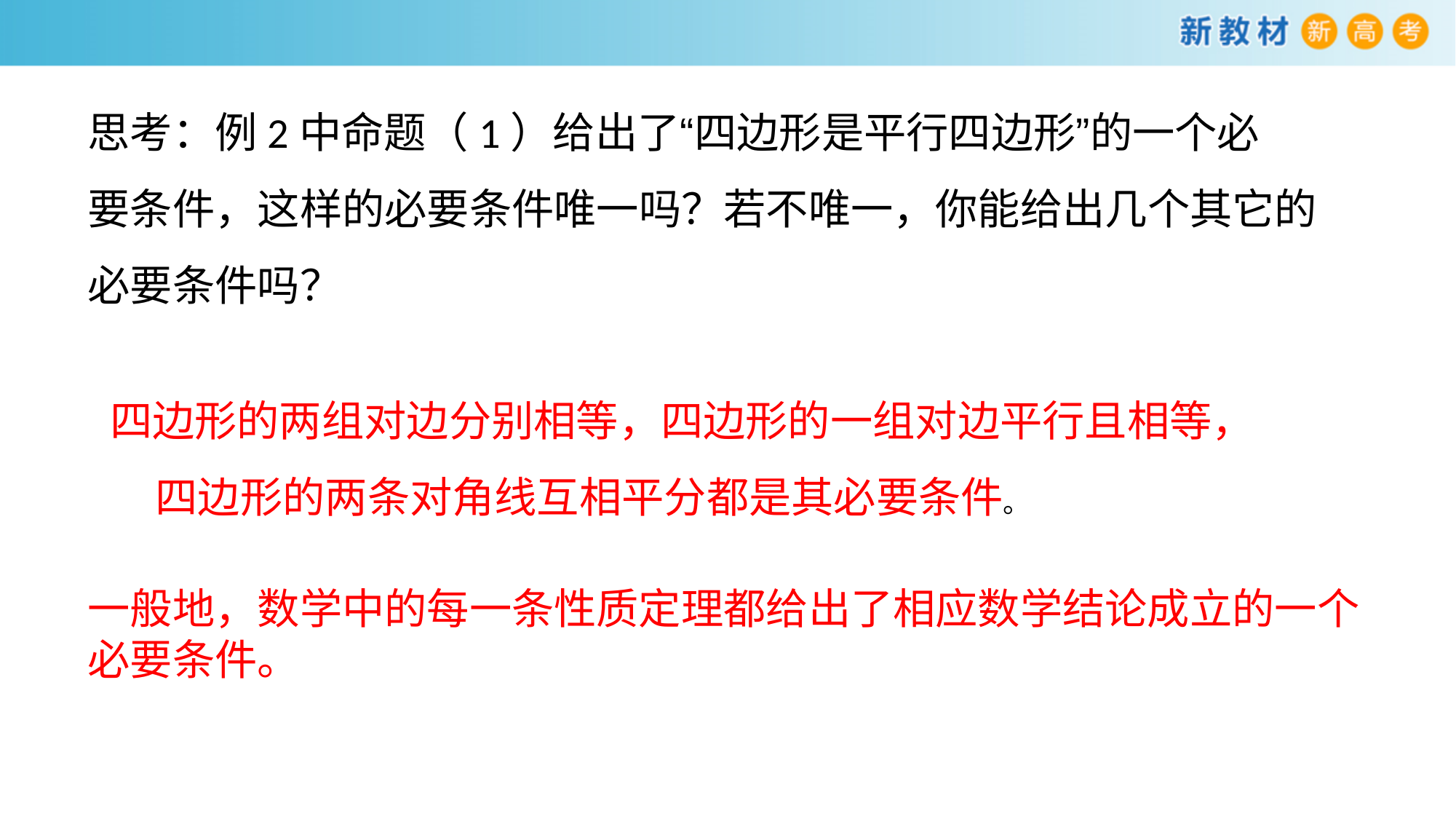

思考：例2中命题（1）给出了“四边形是平行四边形”的一个必
要条件，这样的必要条件唯一吗？若不唯一，你能给出几个其它的
必要条件吗？
四边形的两组对边分别相等，四边形的一组对边平行且相等，
   四边形的两条对角线互相平分都是其必要条件。
一般地，数学中的每一条性质定理都给出了相应数学结论成立的一个
必要条件。